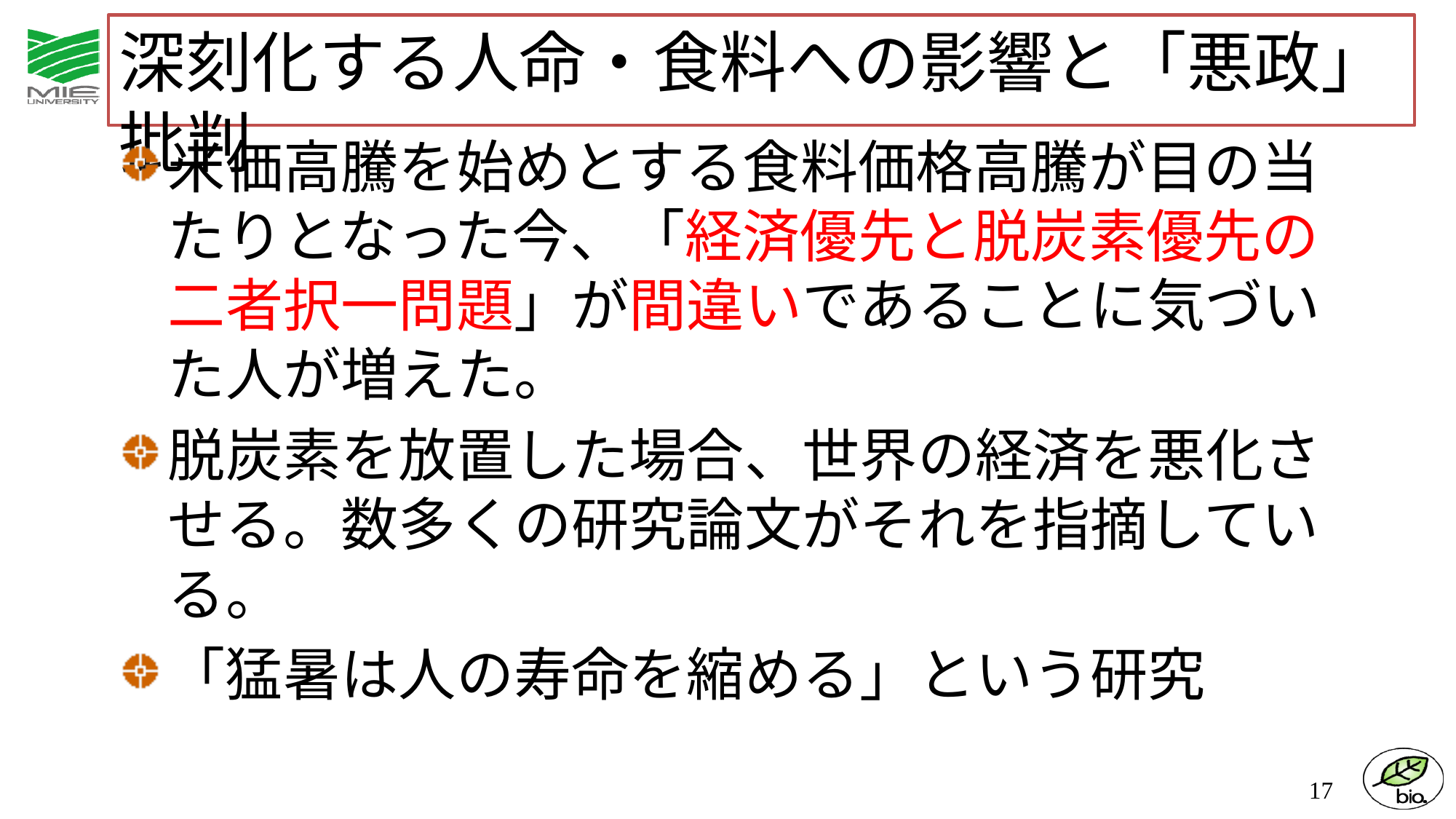

# 深刻化する人命・食料への影響と「悪政」批判
米価高騰を始めとする食料価格高騰が目の当たりとなった今、「経済優先と脱炭素優先の二者択一問題」が間違いであることに気づいた人が増えた。
脱炭素を放置した場合、世界の経済を悪化させる。数多くの研究論文がそれを指摘している。
「猛暑は人の寿命を縮める」という研究

17